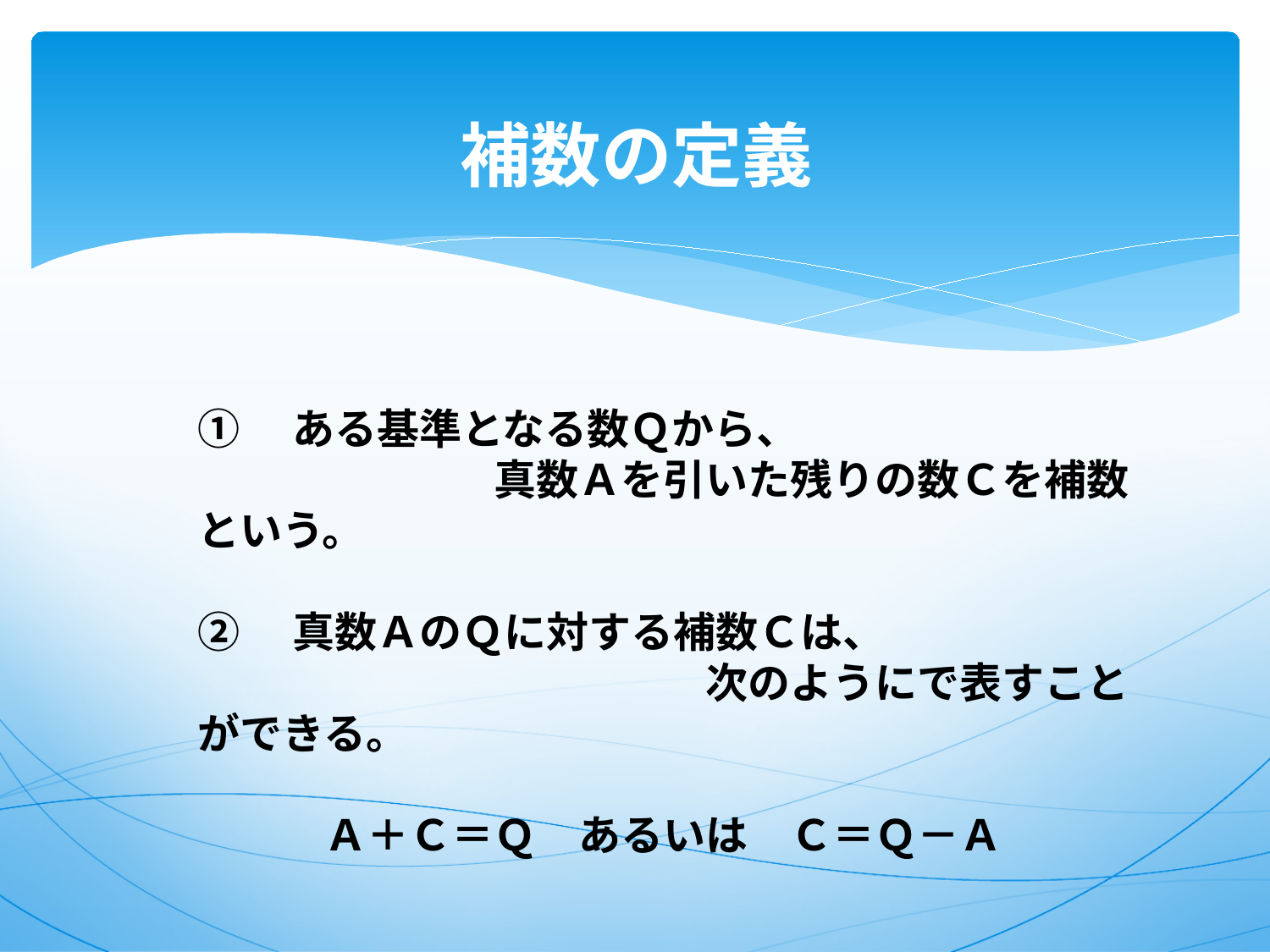

# 補数の定義
①　ある基準となる数Ｑから、
　　　　　　　真数Ａを引いた残りの数Ｃを補数という。

②　真数ＡのＱに対する補数Ｃは、
　　　　　　　　　　　　次のようにで表すことができる。

Ａ＋Ｃ＝Ｑ　あるいは　Ｃ＝Ｑ－Ａ